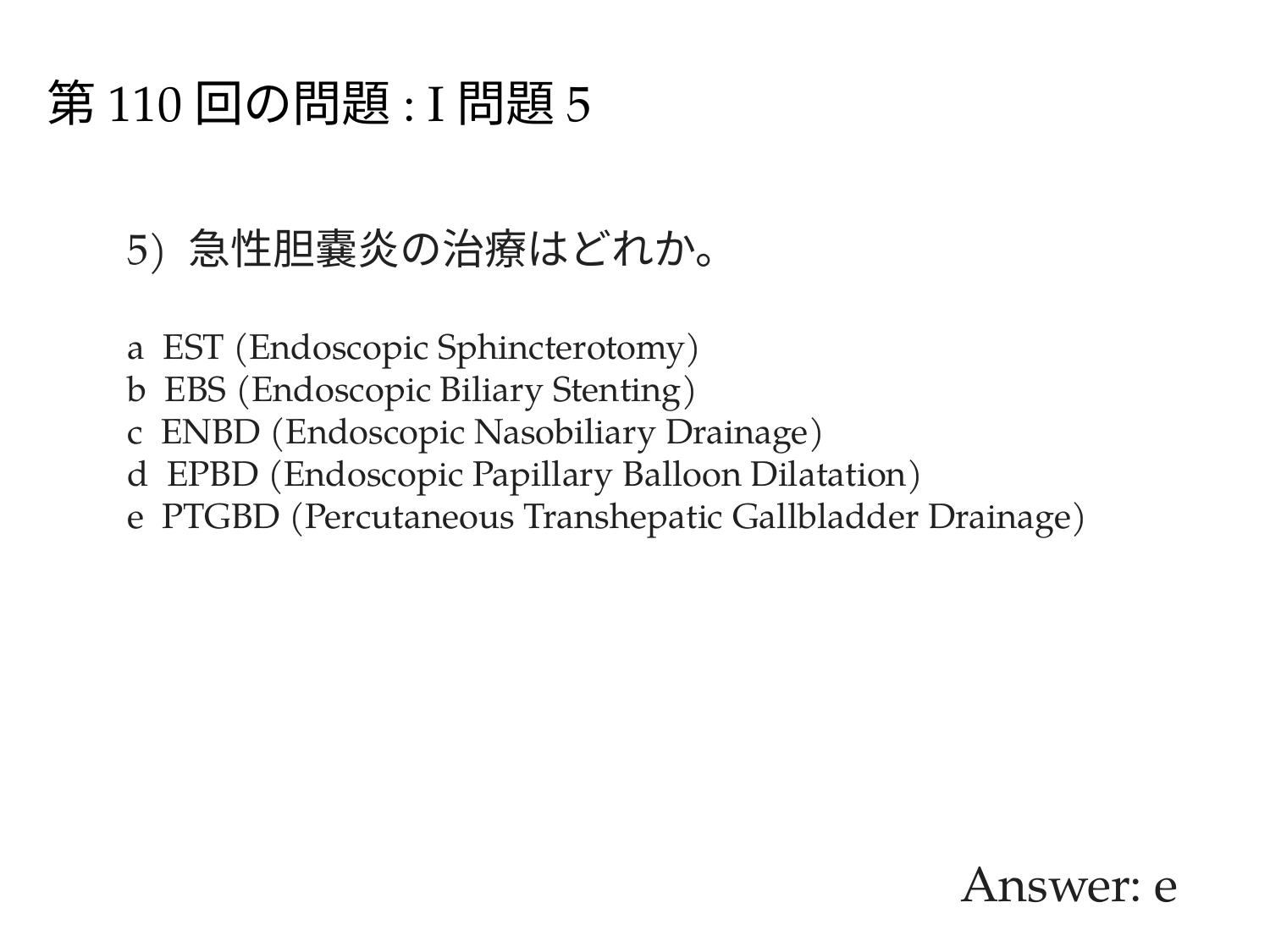

第110回の問題: I問題5
5) 急性胆嚢炎の治療はどれか。

a  EST (Endoscopic Sphincterotomy)
b  EBS (Endoscopic Biliary Stenting)
c  ENBD (Endoscopic Nasobiliary Drainage)
d  EPBD (Endoscopic Papillary Balloon Dilatation)
e  PTGBD (Percutaneous Transhepatic Gallbladder Drainage)
Answer: e